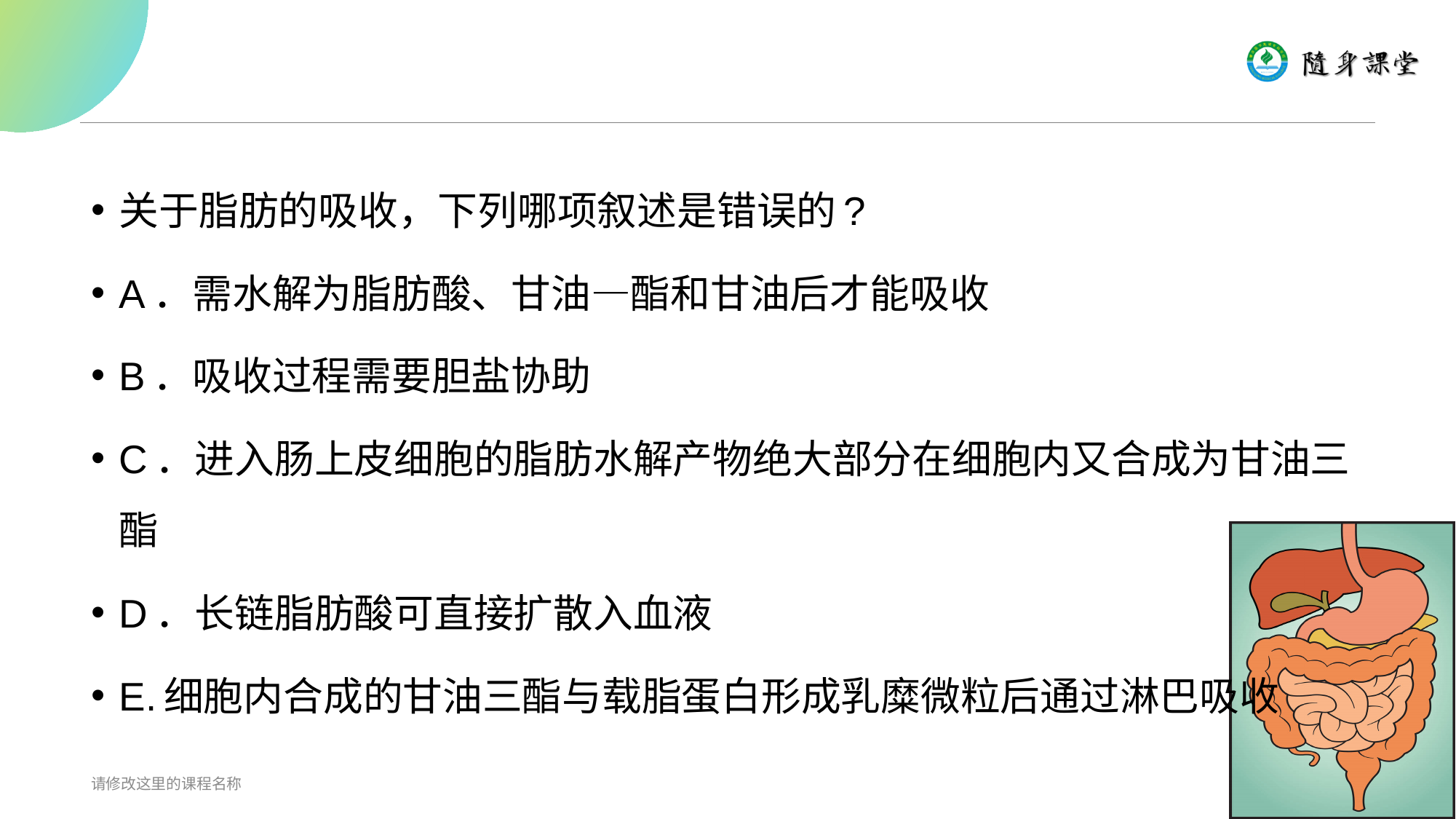

#
关于脂肪的吸收，下列哪项叙述是错误的?
A．需水解为脂肪酸、甘油—酯和甘油后才能吸收
B．吸收过程需要胆盐协助
C．进入肠上皮细胞的脂肪水解产物绝大部分在细胞内又合成为甘油三酯
D．长链脂肪酸可直接扩散入血液
E.细胞内合成的甘油三酯与载脂蛋白形成乳糜微粒后通过淋巴吸收
请修改这里的课程名称
64